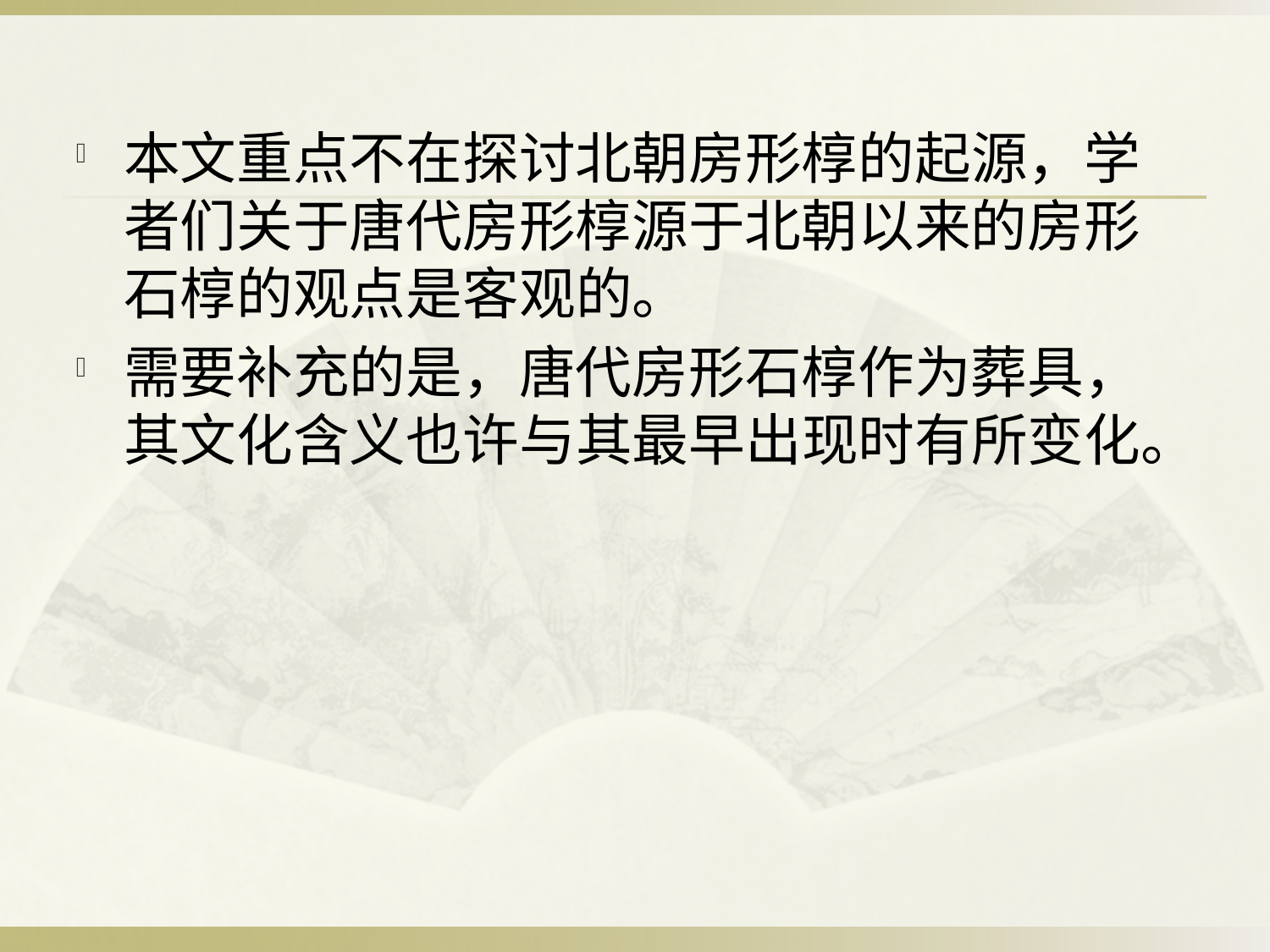

#
本文重点不在探讨北朝房形椁的起源，学者们关于唐代房形椁源于北朝以来的房形石椁的观点是客观的。
需要补充的是，唐代房形石椁作为葬具，其文化含义也许与其最早出现时有所变化。